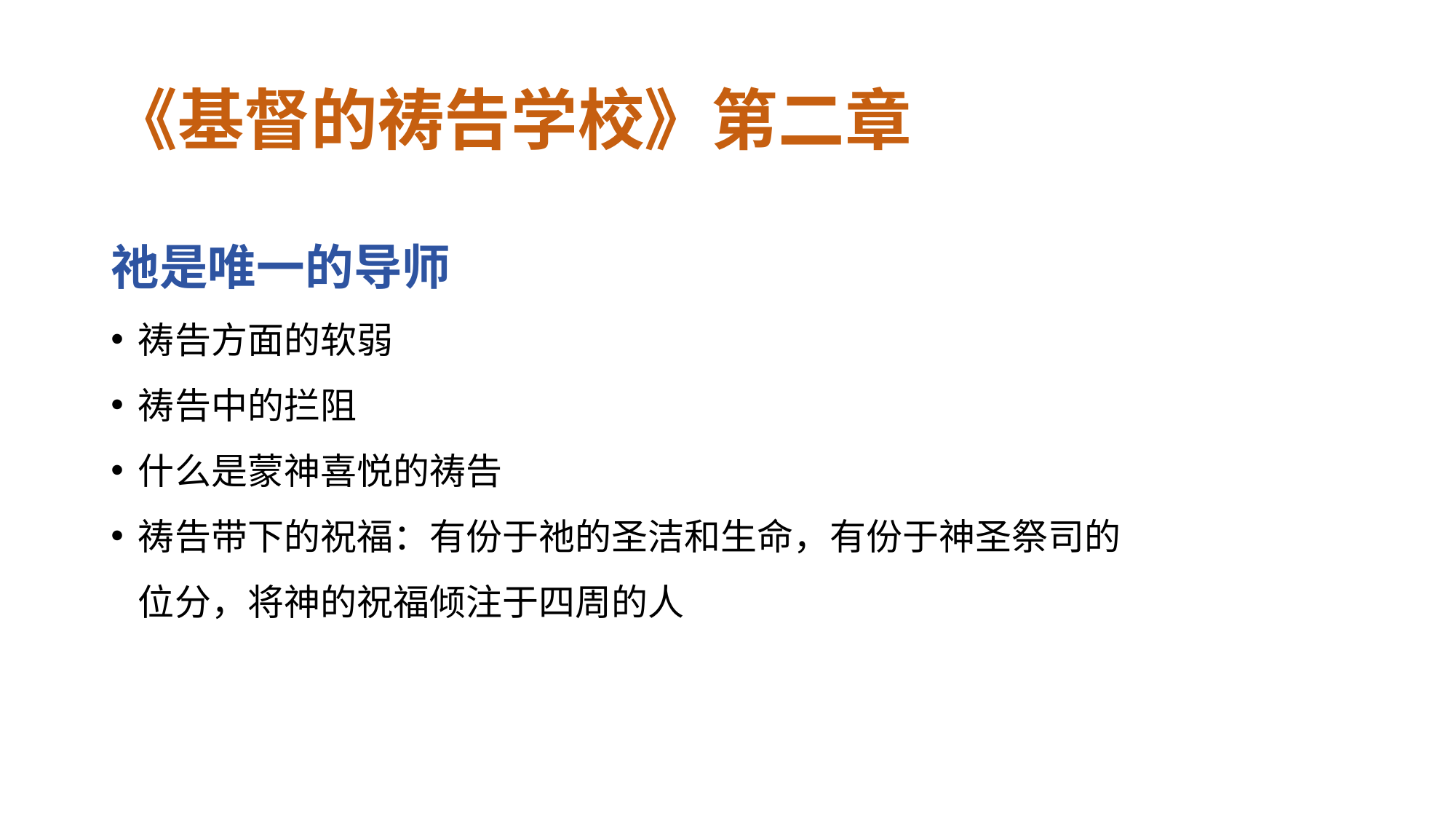

# 《基督的祷告学校》第二章
祂是唯一的导师
祷告方面的软弱
祷告中的拦阻
什么是蒙神喜悦的祷告
祷告带下的祝福：有份于祂的圣洁和生命，有份于神圣祭司的位分，将神的祝福倾注于四周的人